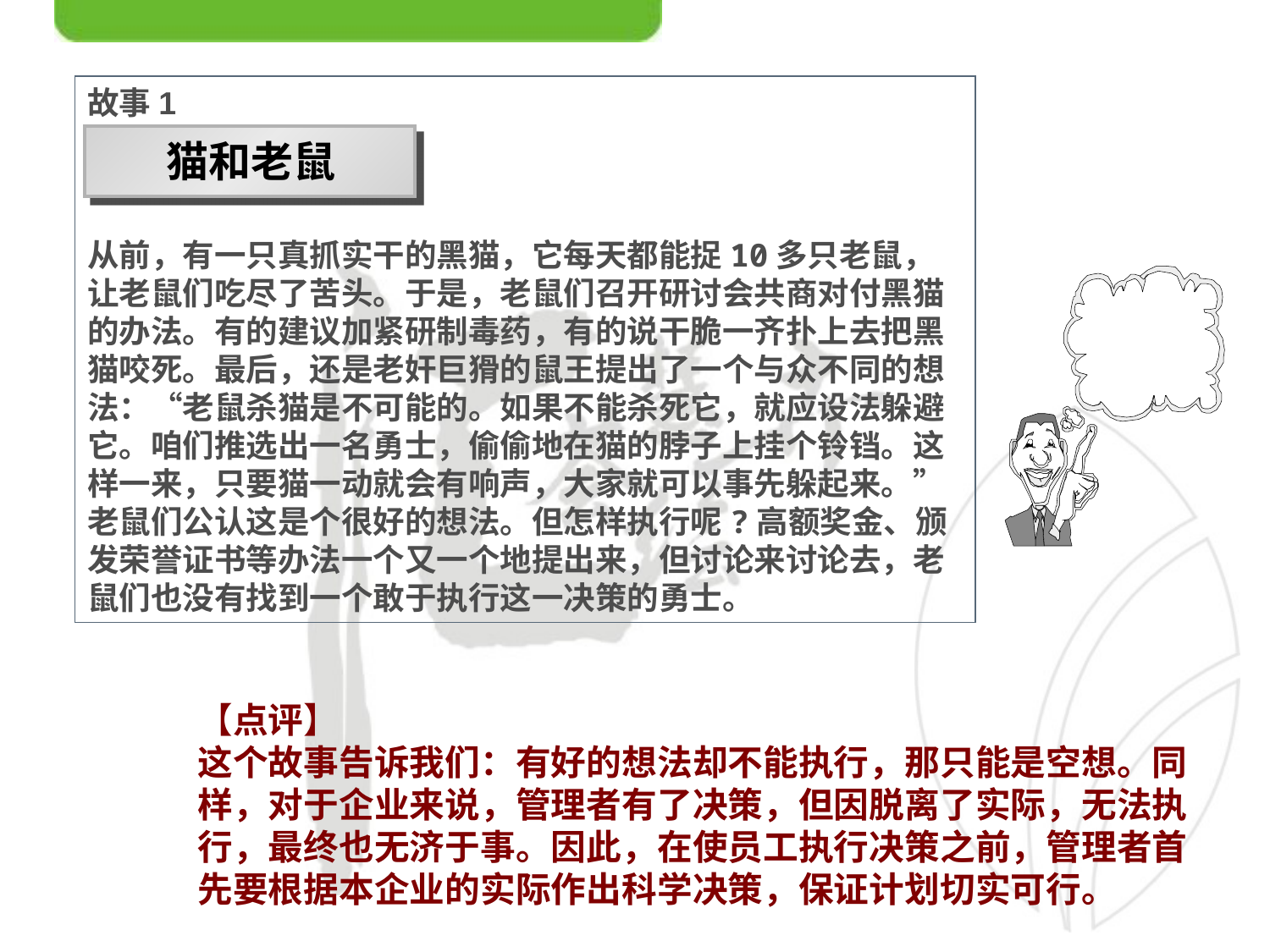

故事1

从前，有一只真抓实干的黑猫，它每天都能捉10多只老鼠，让老鼠们吃尽了苦头。于是，老鼠们召开研讨会共商对付黑猫的办法。有的建议加紧研制毒药，有的说干脆一齐扑上去把黑猫咬死。最后，还是老奸巨猾的鼠王提出了一个与众不同的想法：“老鼠杀猫是不可能的。如果不能杀死它，就应设法躲避它。咱们推选出一名勇士，偷偷地在猫的脖子上挂个铃铛。这样一来，只要猫一动就会有响声，大家就可以事先躲起来。”老鼠们公认这是个很好的想法。但怎样执行呢?高额奖金、颁发荣誉证书等办法一个又一个地提出来，但讨论来讨论去，老鼠们也没有找到一个敢于执行这一决策的勇士。

猫和老鼠

【点评】
这个故事告诉我们：有好的想法却不能执行，那只能是空想。同样，对于企业来说，管理者有了决策，但因脱离了实际，无法执行，最终也无济于事。因此，在使员工执行决策之前，管理者首先要根据本企业的实际作出科学决策，保证计划切实可行。